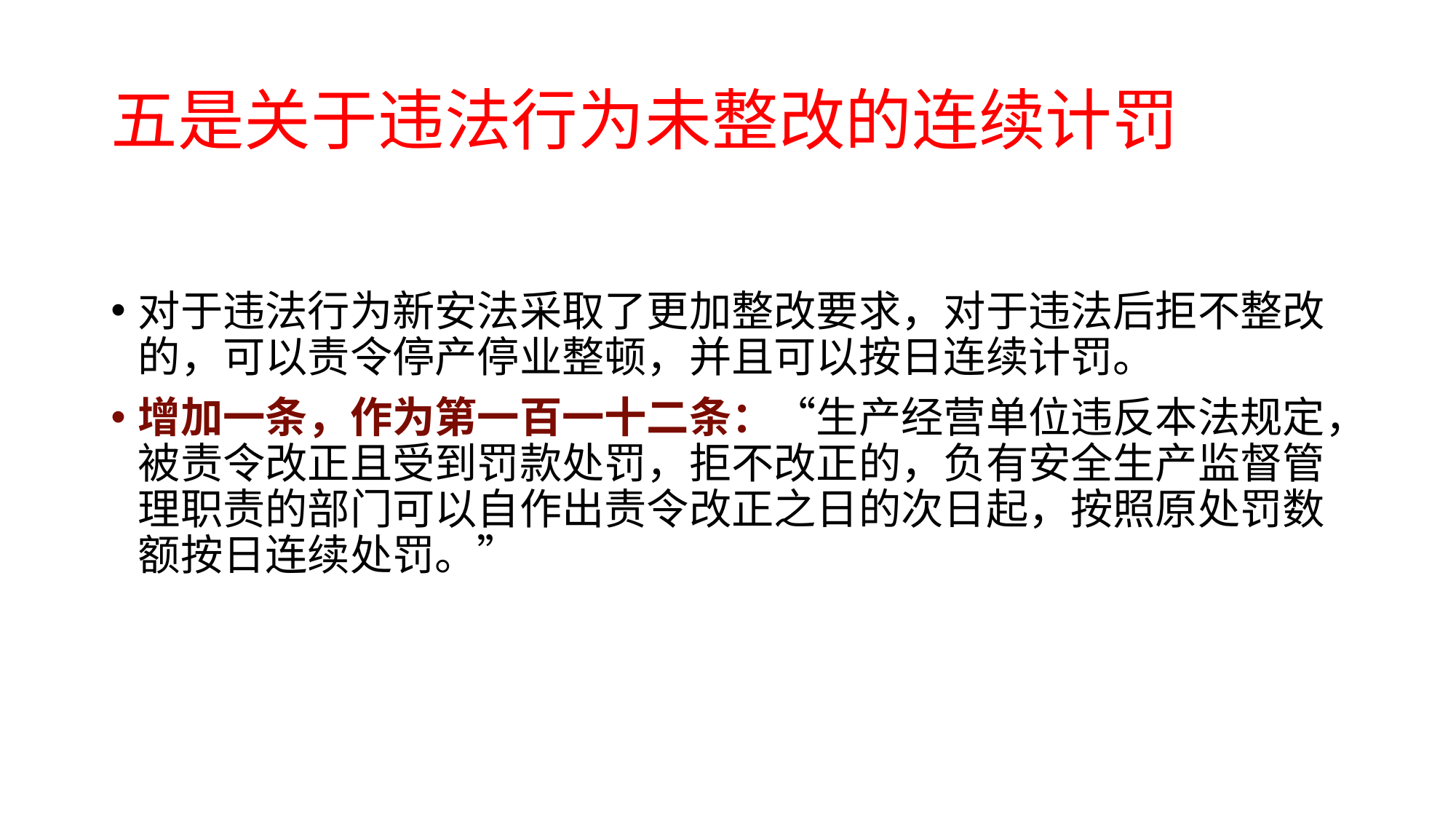

# 五是关于违法行为未整改的连续计罚

对于违法行为新安法采取了更加整改要求，对于违法后拒不整改的，可以责令停产停业整顿，并且可以按日连续计罚。
增加一条，作为第一百一十二条：“生产经营单位违反本法规定，被责令改正且受到罚款处罚，拒不改正的，负有安全生产监督管理职责的部门可以自作出责令改正之日的次日起，按照原处罚数额按日连续处罚。”

147